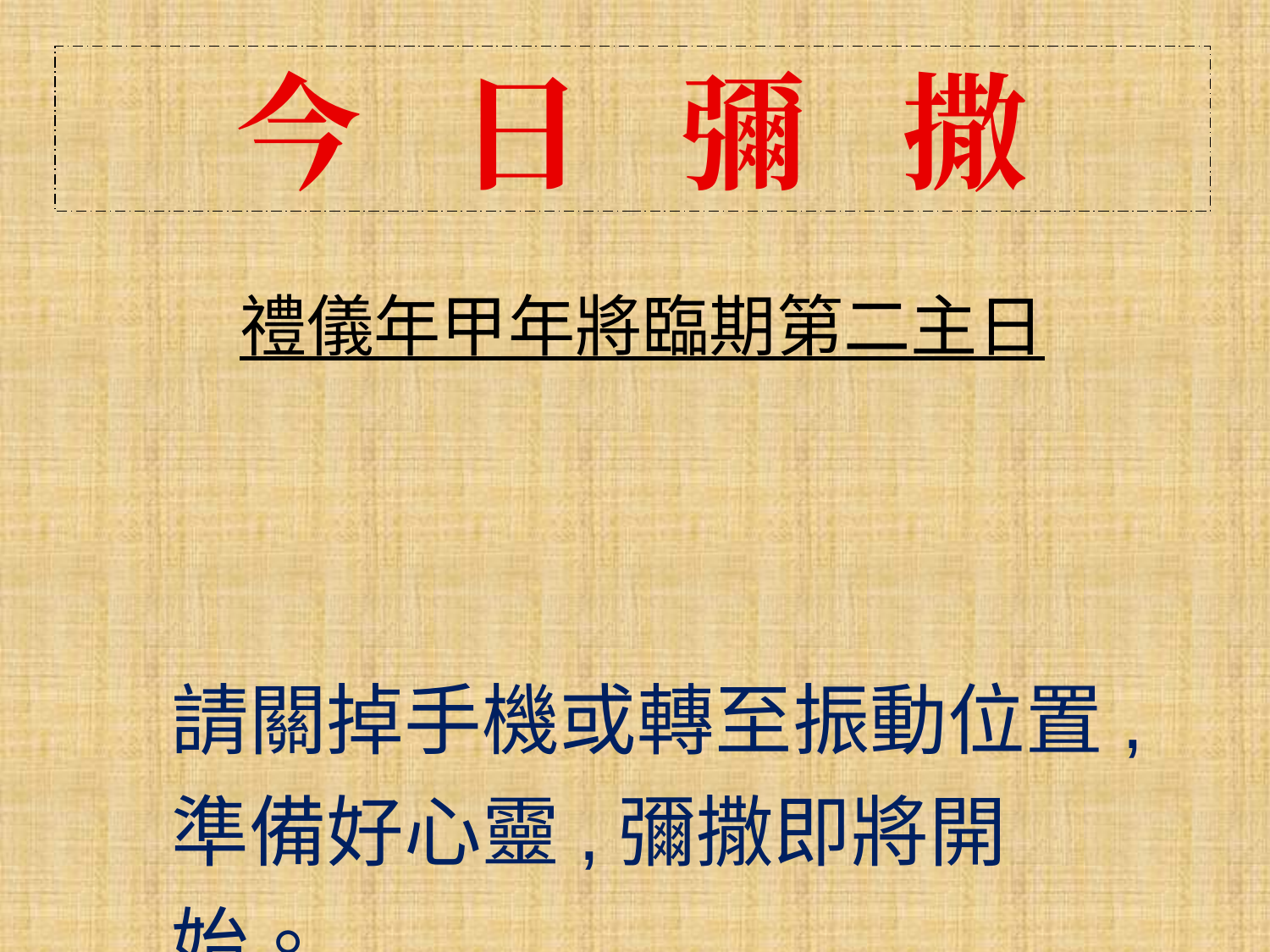

今   日   彌   撒

禮儀年甲年將臨期第二主日

請關掉手機或轉至振動位置,準備好心靈,彌撒即將開始。